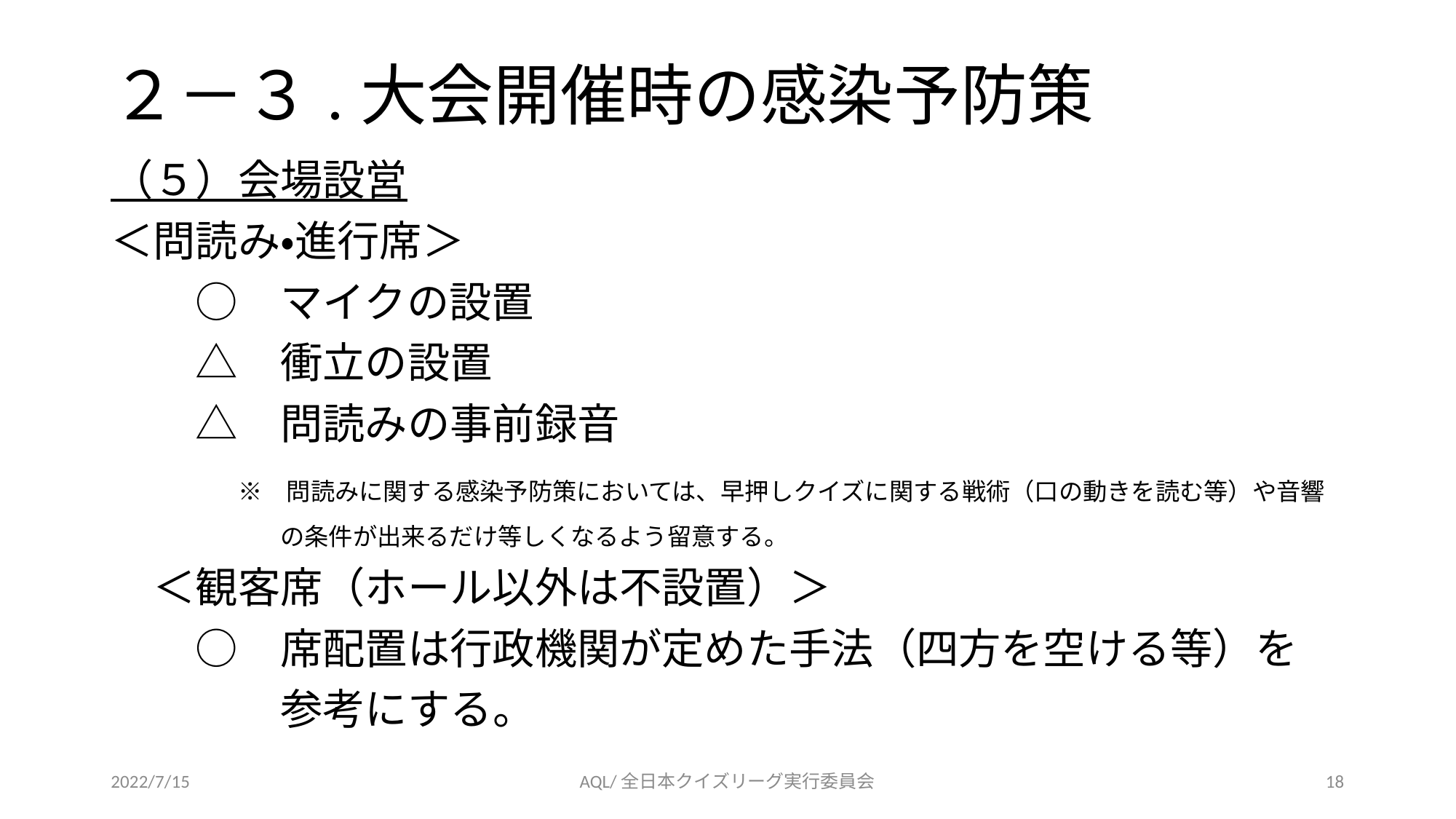

# ２－３.大会開催時の感染予防策
（５）会場設営
＜問読み・進行席＞
　　○　マイクの設置
　　△　衝立の設置
　　△　問読みの事前録音
　　　※　問読みに関する感染予防策においては、早押しクイズに関する戦術（口の動きを読む等）や音響
　　　　　　　の条件が出来るだけ等しくなるよう留意する。
　＜観客席（ホール以外は不設置）＞
　　○　席配置は行政機関が定めた手法（四方を空ける等）を
　　　　参考にする。

2022/7/15
AQL/全日本クイズリーグ実行委員会
18